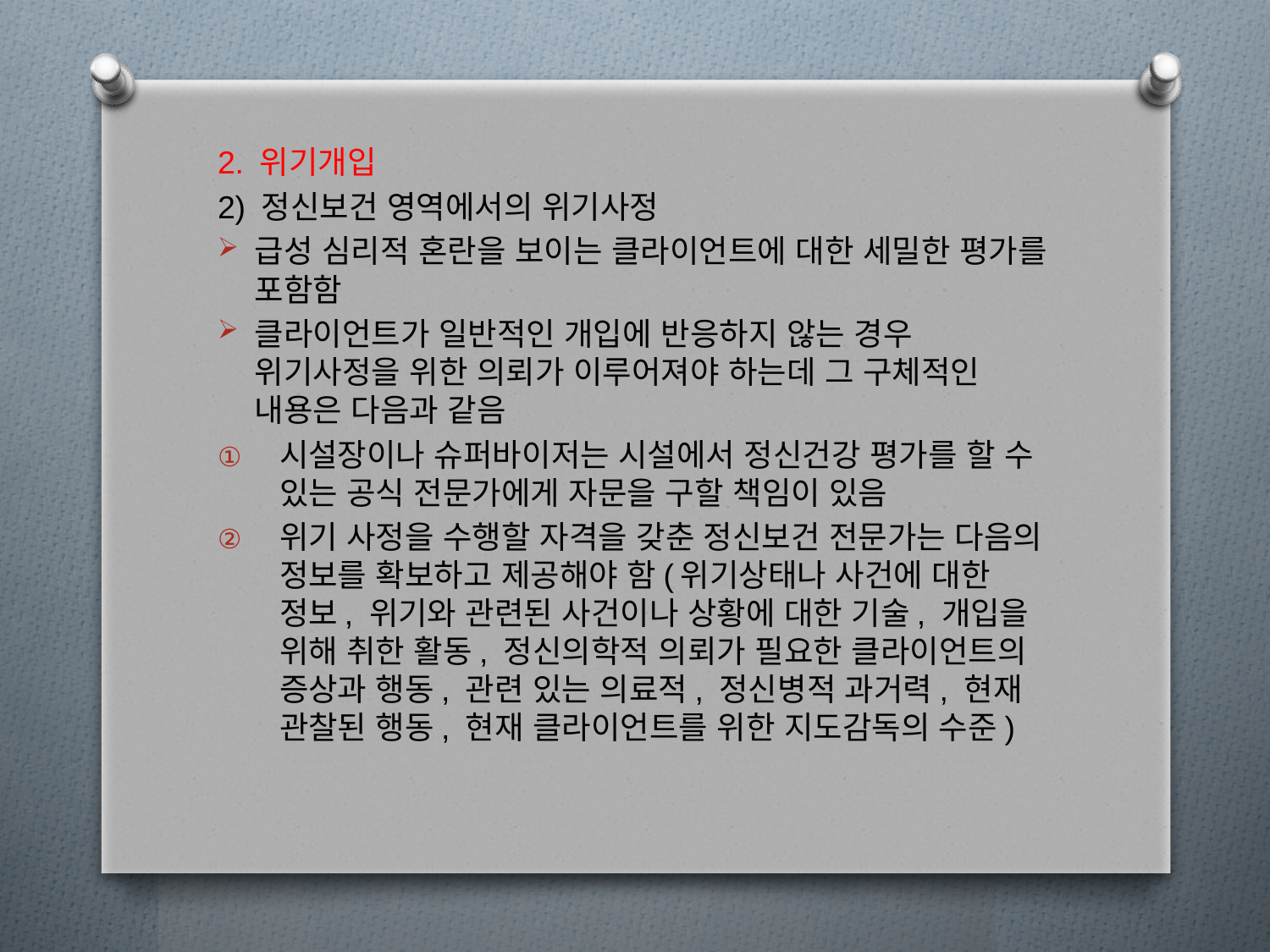

2. 위기개입
2) 정신보건 영역에서의 위기사정
급성 심리적 혼란을 보이는 클라이언트에 대한 세밀한 평가를 포함함
클라이언트가 일반적인 개입에 반응하지 않는 경우 위기사정을 위한 의뢰가 이루어져야 하는데 그 구체적인 내용은 다음과 같음
시설장이나 슈퍼바이저는 시설에서 정신건강 평가를 할 수 있는 공식 전문가에게 자문을 구할 책임이 있음
위기 사정을 수행할 자격을 갖춘 정신보건 전문가는 다음의 정보를 확보하고 제공해야 함(위기상태나 사건에 대한 정보, 위기와 관련된 사건이나 상황에 대한 기술, 개입을 위해 취한 활동, 정신의학적 의뢰가 필요한 클라이언트의 증상과 행동, 관련 있는 의료적, 정신병적 과거력, 현재 관찰된 행동, 현재 클라이언트를 위한 지도감독의 수준)